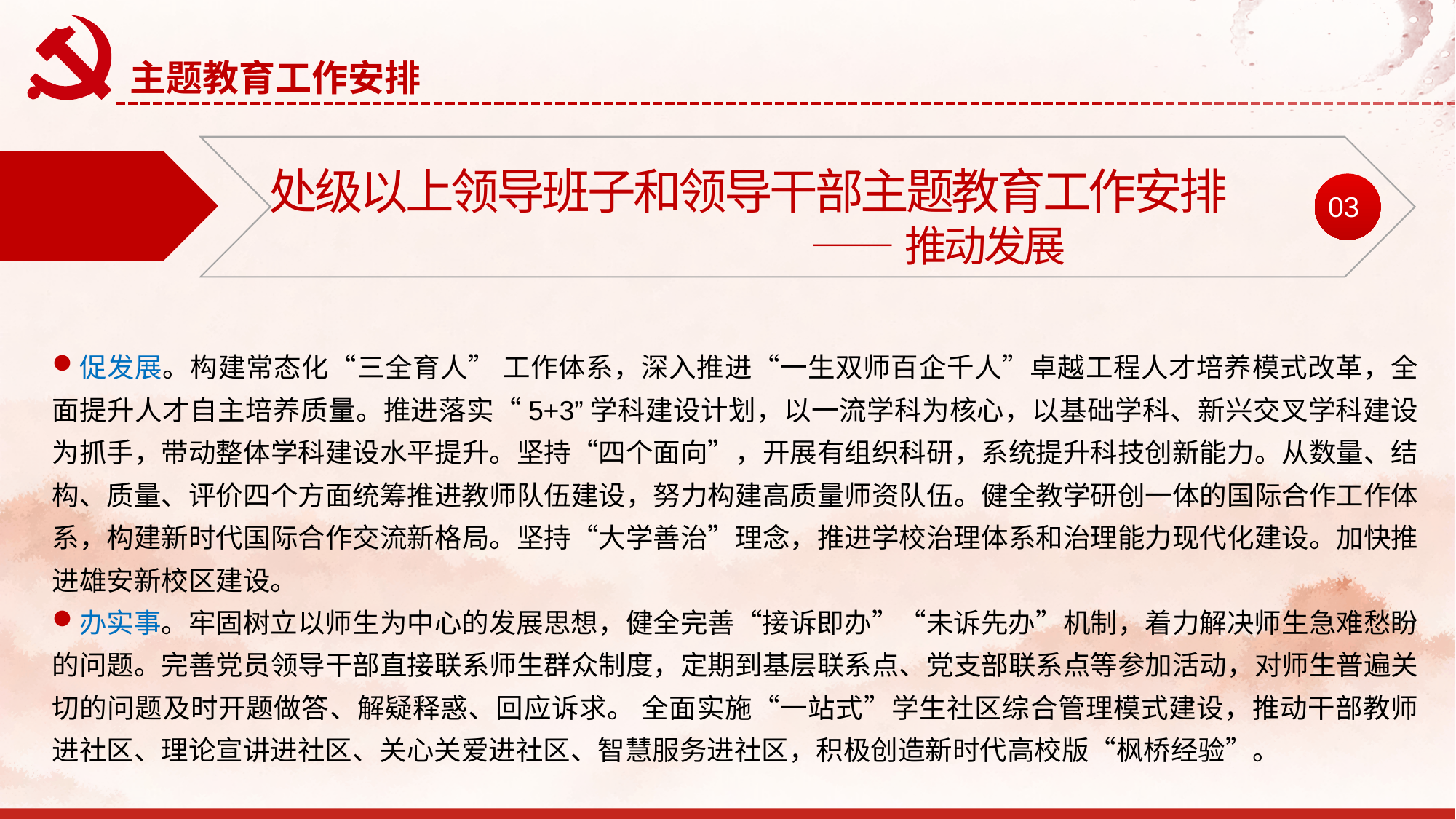

主题教育工作安排

处级以上领导班子和领导干部主题教育工作安排
                                                                                    ——推动发展

03
促发展。构建常态化“三全育人” 工作体系，深入推进“一生双师百企千人”卓越工程人才培养模式改革，全面提升人才自主培养质量。推进落实“5+3”学科建设计划，以一流学科为核心，以基础学科、新兴交叉学科建设为抓手，带动整体学科建设水平提升。坚持“四个面向”，开展有组织科研，系统提升科技创新能力。从数量、结构、质量、评价四个方面统筹推进教师队伍建设，努力构建高质量师资队伍。健全教学研创一体的国际合作工作体系，构建新时代国际合作交流新格局。坚持“大学善治”理念，推进学校治理体系和治理能力现代化建设。加快推进雄安新校区建设。
办实事。牢固树立以师生为中心的发展思想，健全完善“接诉即办”“未诉先办”机制，着力解决师生急难愁盼的问题。完善党员领导干部直接联系师生群众制度，定期到基层联系点、党支部联系点等参加活动，对师生普遍关切的问题及时开题做答、解疑释惑、回应诉求。 全面实施“一站式”学生社区综合管理模式建设，推动干部教师进社区、理论宣讲进社区、关心关爱进社区、智慧服务进社区，积极创造新时代高校版“枫桥经验”。